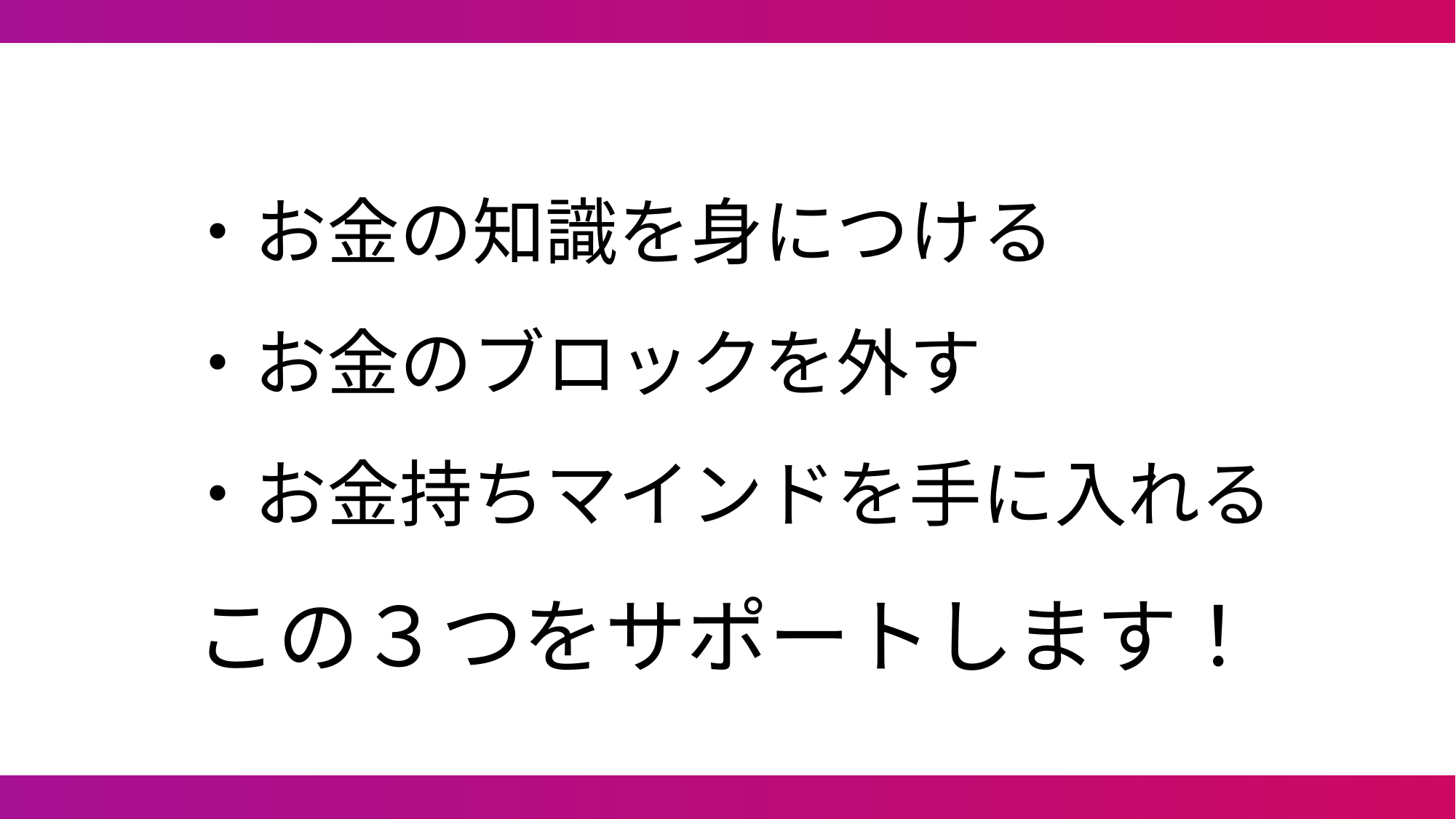

・お金の知識を身につける
・お金のブロックを外す
・お金持ちマインドを手に入れる
この３つをサポートします！